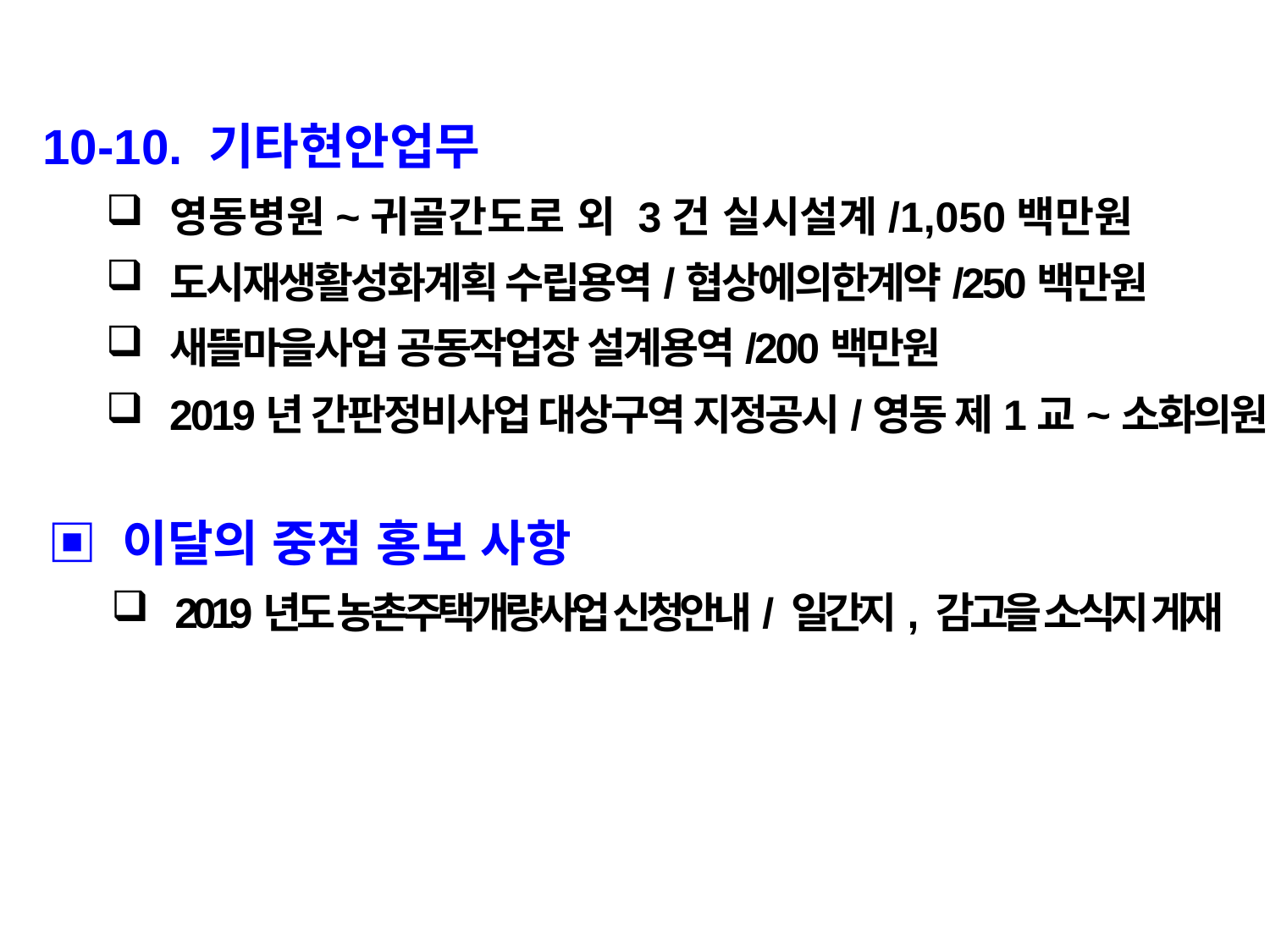

10-10. 기타현안업무
영동병원~귀골간도로 외 3건 실시설계/1,050백만원
도시재생활성화계획 수립용역/협상에의한계약/250백만원
새뜰마을사업 공동작업장 설계용역/200백만원
2019년 간판정비사업 대상구역 지정공시/영동 제1교~소화의원

▣ 이달의 중점 홍보 사항
2019년도 농촌주택개량사업 신청안내/ 일간지, 감고을 소식지 게재